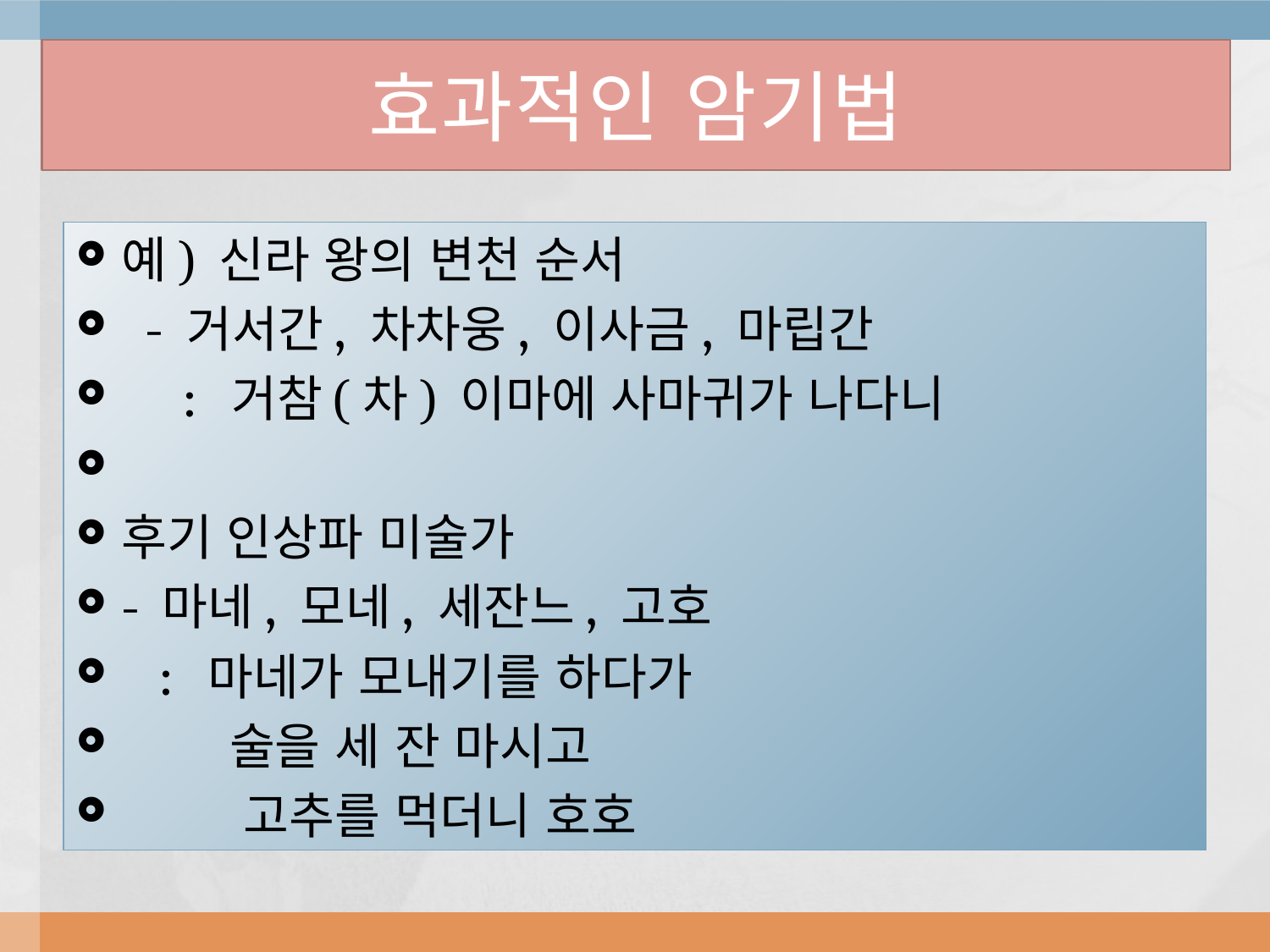

# 효과적인 암기법
예) 신라 왕의 변천 순서
  - 거서간, 차차웅, 이사금, 마립간
     :  거참(차) 이마에 사마귀가 나다니

후기 인상파 미술가
- 마네, 모네, 세잔느, 고호
   :  마네가 모내기를 하다가
       술을 세 잔 마시고
        고추를 먹더니 호호